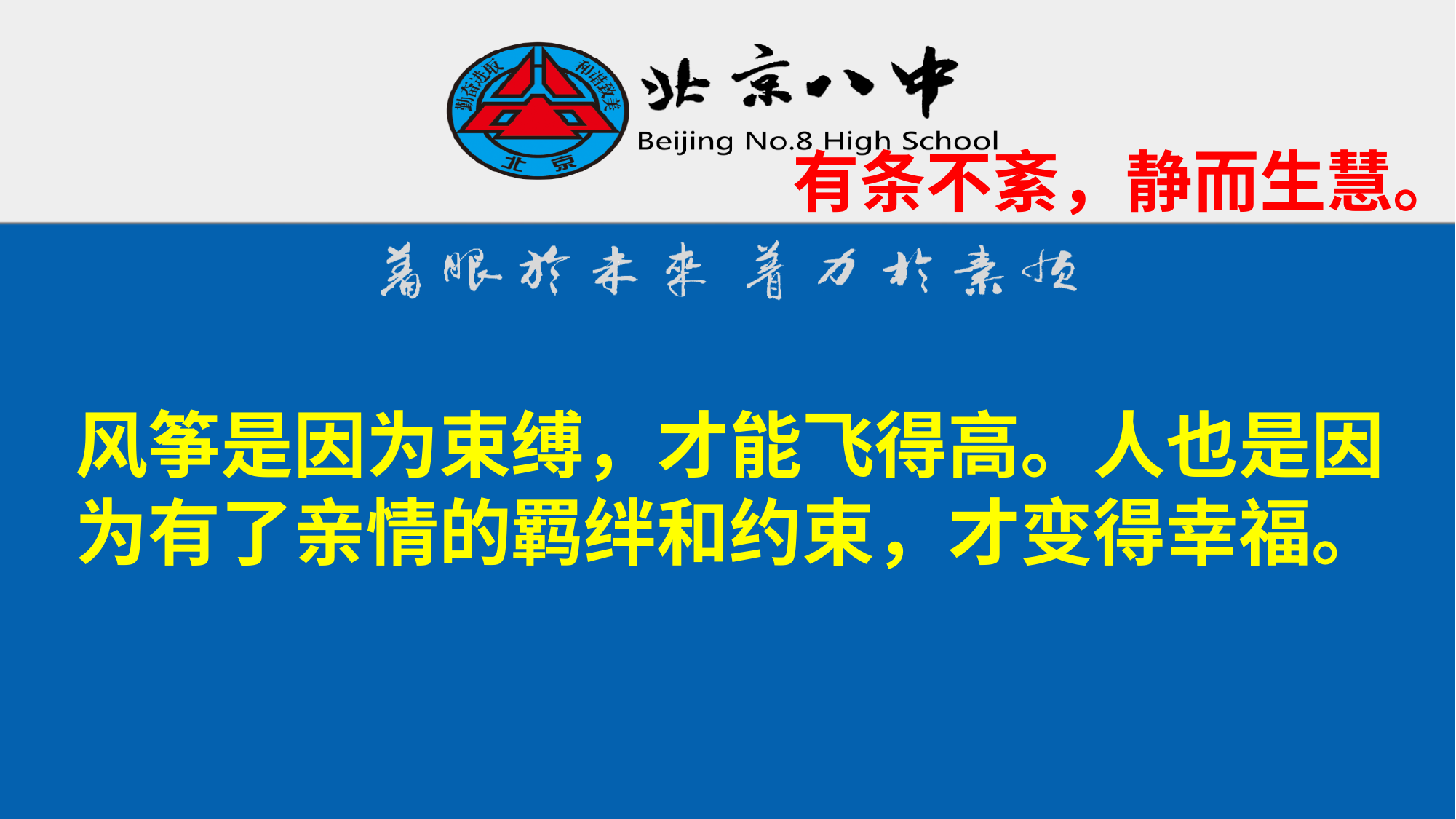

有条不紊，静而生慧。
风筝是因为束缚，才能飞得高。人也是因为有了亲情的羁绊和约束，才变得幸福。